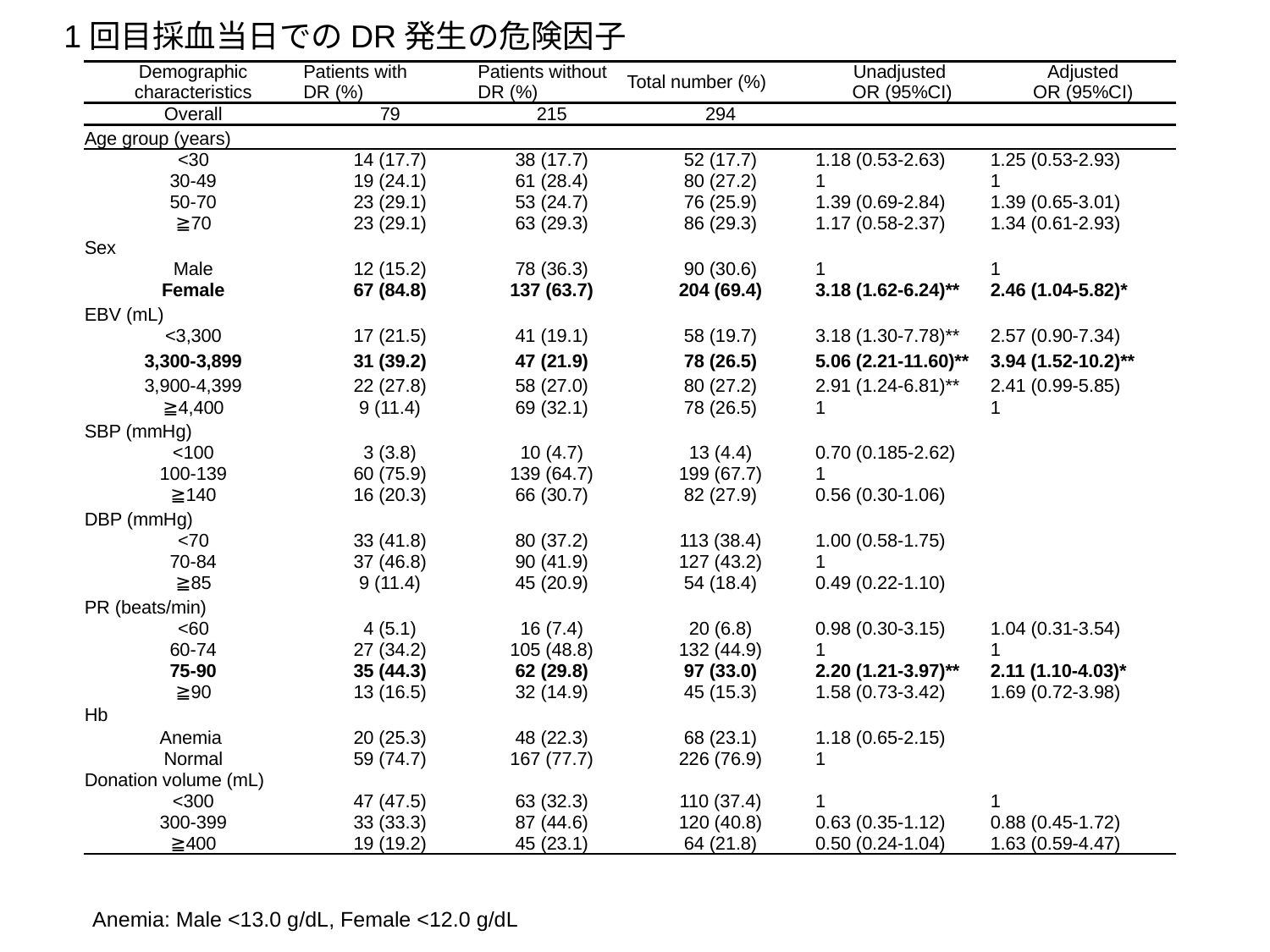

1回目採血当日でのDR発生の危険因子
| Demographic characteristics | Patients with DR (%) | Patients without DR (%) | Total number (%) | Unadjusted OR (95%CI) | Adjusted OR (95%CI) |
| --- | --- | --- | --- | --- | --- |
| Overall | 79 | 215 | 294 |  |  |
| Age group (years) |  |  |  |  |  |
| <30 | 14 (17.7) | 38 (17.7) | 52 (17.7) | 1.18 (0.53-2.63) | 1.25 (0.53-2.93) |
| 30-49 | 19 (24.1) | 61 (28.4) | 80 (27.2) | 1 | 1 |
| 50-70 | 23 (29.1) | 53 (24.7) | 76 (25.9) | 1.39 (0.69-2.84) | 1.39 (0.65-3.01) |
| ≧70 | 23 (29.1) | 63 (29.3) | 86 (29.3) | 1.17 (0.58-2.37) | 1.34 (0.61-2.93) |
| Sex |  |  |  |  |  |
| Male | 12 (15.2) | 78 (36.3) | 90 (30.6) | 1 | 1 |
| Female | 67 (84.8) | 137 (63.7) | 204 (69.4) | 3.18 (1.62-6.24)\*\* | 2.46 (1.04-5.82)\* |
| EBV (mL) |  |  |  |  |  |
| <3,300 | 17 (21.5) | 41 (19.1) | 58 (19.7) | 3.18 (1.30-7.78)\*\* | 2.57 (0.90-7.34) |
| 3,300-3,899 | 31 (39.2) | 47 (21.9) | 78 (26.5) | 5.06 (2.21-11.60)\*\* | 3.94 (1.52-10.2)\*\* |
| 3,900-4,399 | 22 (27.8) | 58 (27.0) | 80 (27.2) | 2.91 (1.24-6.81)\*\* | 2.41 (0.99-5.85) |
| ≧4,400 | 9 (11.4) | 69 (32.1) | 78 (26.5) | 1 | 1 |
| SBP (mmHg) |  |  |  |  |  |
| <100 | 3 (3.8) | 10 (4.7) | 13 (4.4) | 0.70 (0.185-2.62) |  |
| 100-139 | 60 (75.9) | 139 (64.7) | 199 (67.7) | 1 |  |
| ≧140 | 16 (20.3) | 66 (30.7) | 82 (27.9) | 0.56 (0.30-1.06) |  |
| DBP (mmHg) |  |  |  |  |  |
| <70 | 33 (41.8) | 80 (37.2) | 113 (38.4) | 1.00 (0.58-1.75) |  |
| 70-84 | 37 (46.8) | 90 (41.9) | 127 (43.2) | 1 |  |
| ≧85 | 9 (11.4) | 45 (20.9) | 54 (18.4) | 0.49 (0.22-1.10) |  |
| PR (beats/min) |  |  |  |  |  |
| <60 | 4 (5.1) | 16 (7.4) | 20 (6.8) | 0.98 (0.30-3.15) | 1.04 (0.31-3.54) |
| 60-74 | 27 (34.2) | 105 (48.8) | 132 (44.9) | 1 | 1 |
| 75-90 | 35 (44.3) | 62 (29.8) | 97 (33.0) | 2.20 (1.21-3.97)\*\* | 2.11 (1.10-4.03)\* |
| ≧90 | 13 (16.5) | 32 (14.9) | 45 (15.3) | 1.58 (0.73-3.42) | 1.69 (0.72-3.98) |
| Hb |  |  |  |  |  |
| Anemia | 20 (25.3) | 48 (22.3) | 68 (23.1) | 1.18 (0.65-2.15) |  |
| Normal | 59 (74.7) | 167 (77.7) | 226 (76.9) | 1 |  |
| Donation volume (mL) |  |  |  |  |  |
| <300 | 47 (47.5) | 63 (32.3) | 110 (37.4) | 1 | 1 |
| 300-399 | 33 (33.3) | 87 (44.6) | 120 (40.8) | 0.63 (0.35-1.12) | 0.88 (0.45-1.72) |
| ≧400 | 19 (19.2) | 45 (23.1) | 64 (21.8) | 0.50 (0.24-1.04) | 1.63 (0.59-4.47) |
Anemia: Male <13.0 g/dL, Female <12.0 g/dL